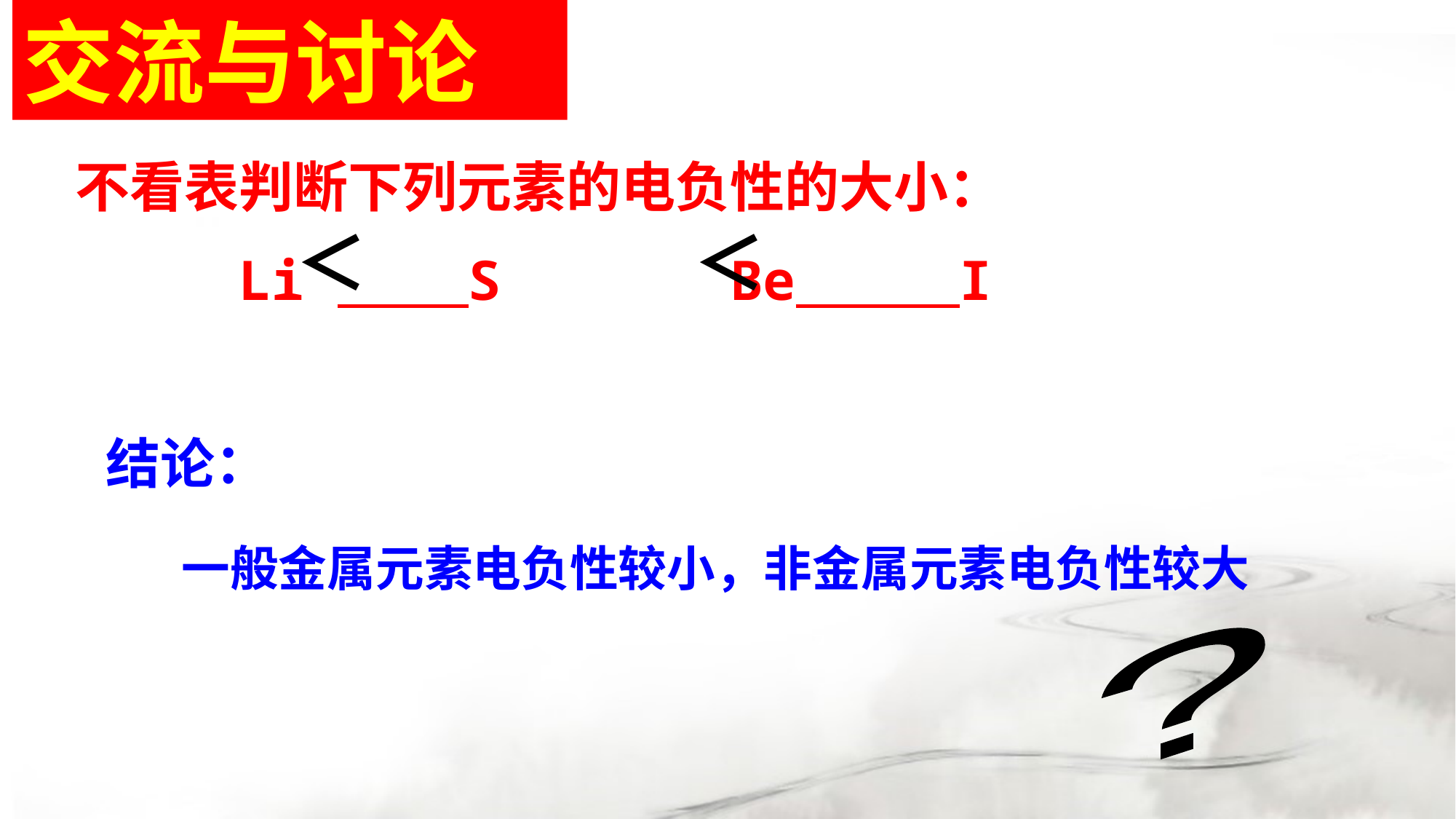

交流与讨论
不看表判断下列元素的电负性的大小：
     Li     S       Be     I
＜
＜
结论：
一般金属元素电负性较小，非金属元素电负性较大
?